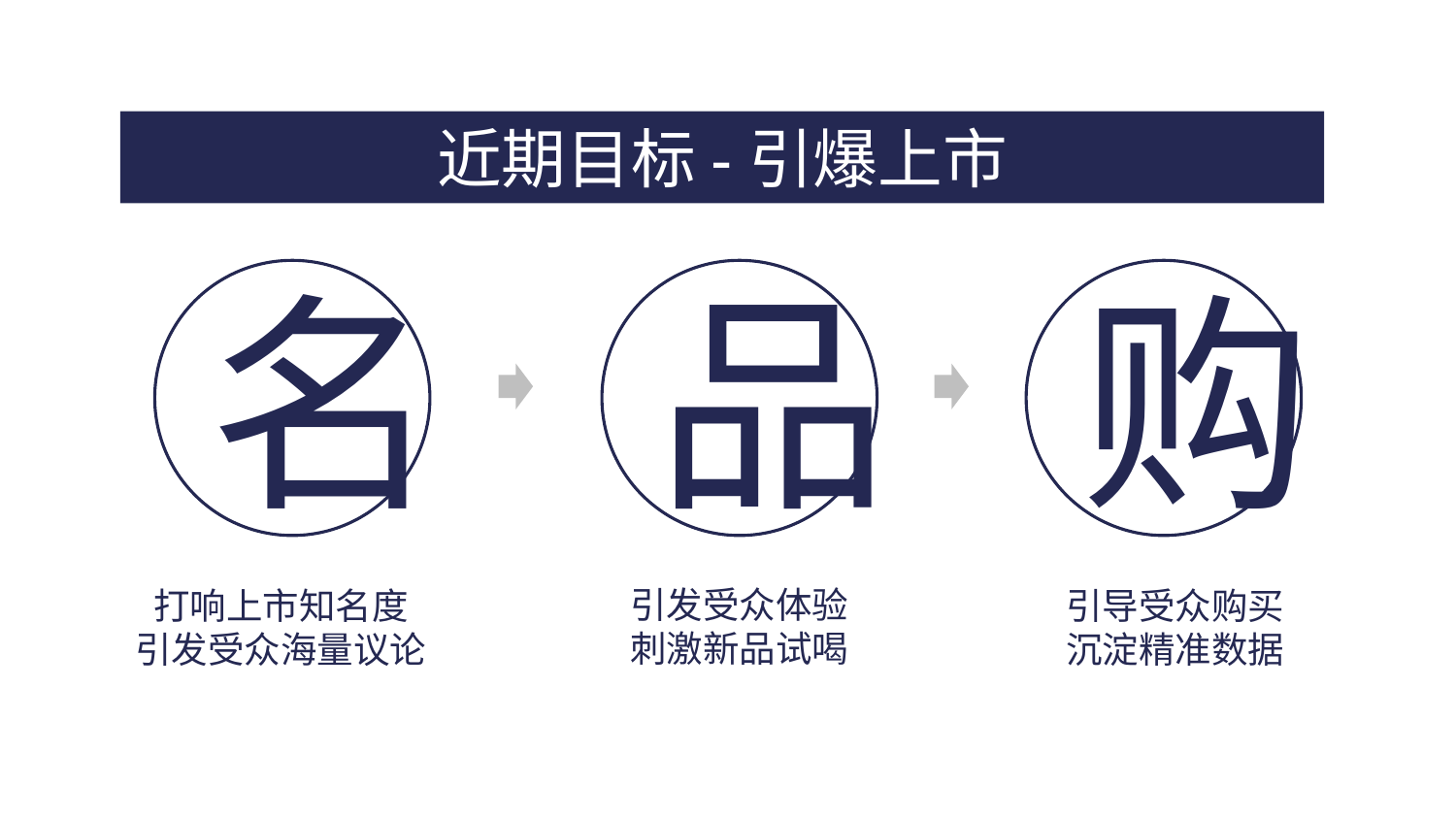

近期目标-引爆上市
名
品
购

引发受众体验
刺激新品试喝
打响上市知名度
引发受众海量议论
引导受众购买
沉淀精准数据